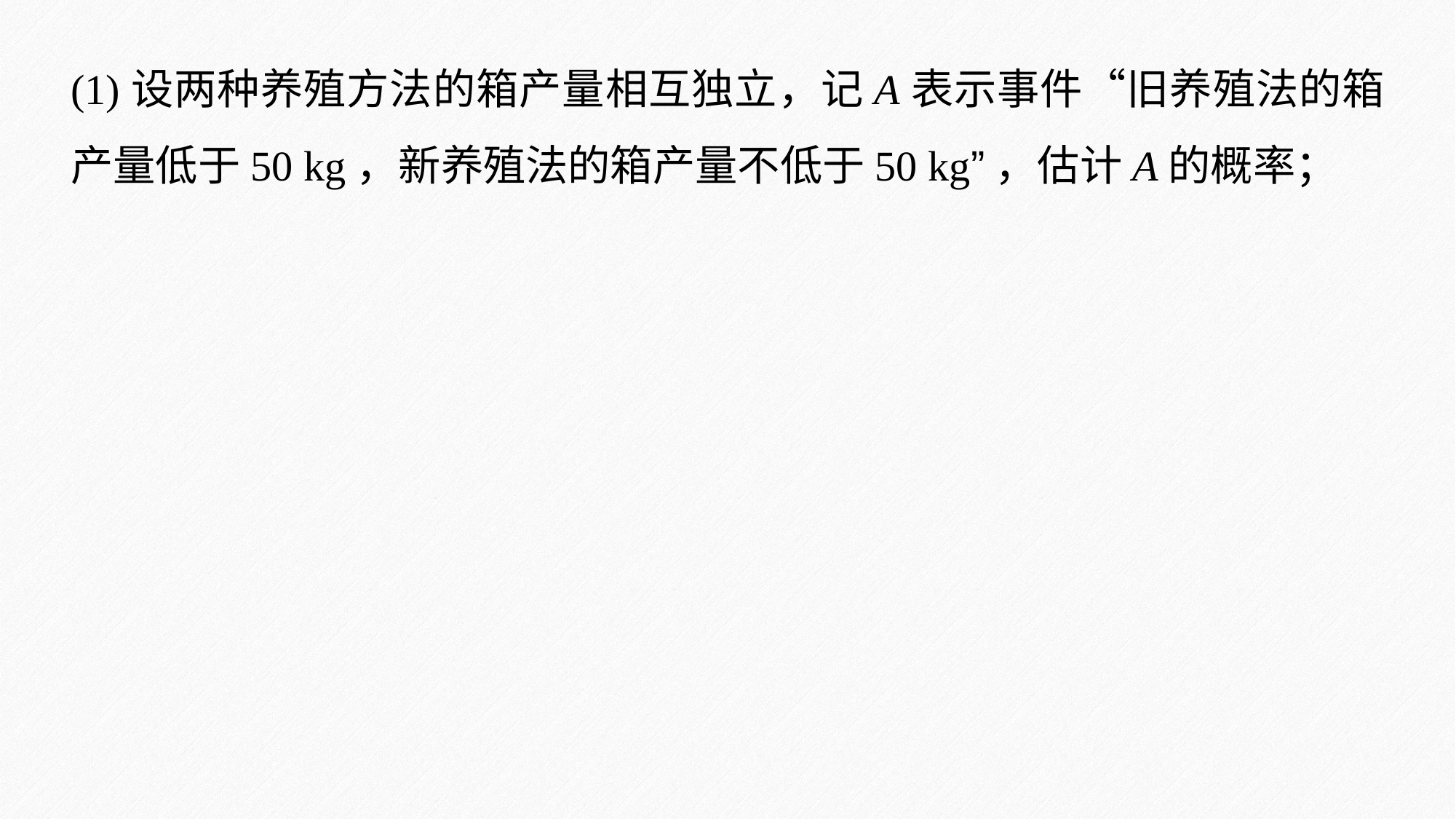

(1)设两种养殖方法的箱产量相互独立，记A表示事件“旧养殖法的箱产量低于50 kg，新养殖法的箱产量不低于50 kg”，估计A的概率；